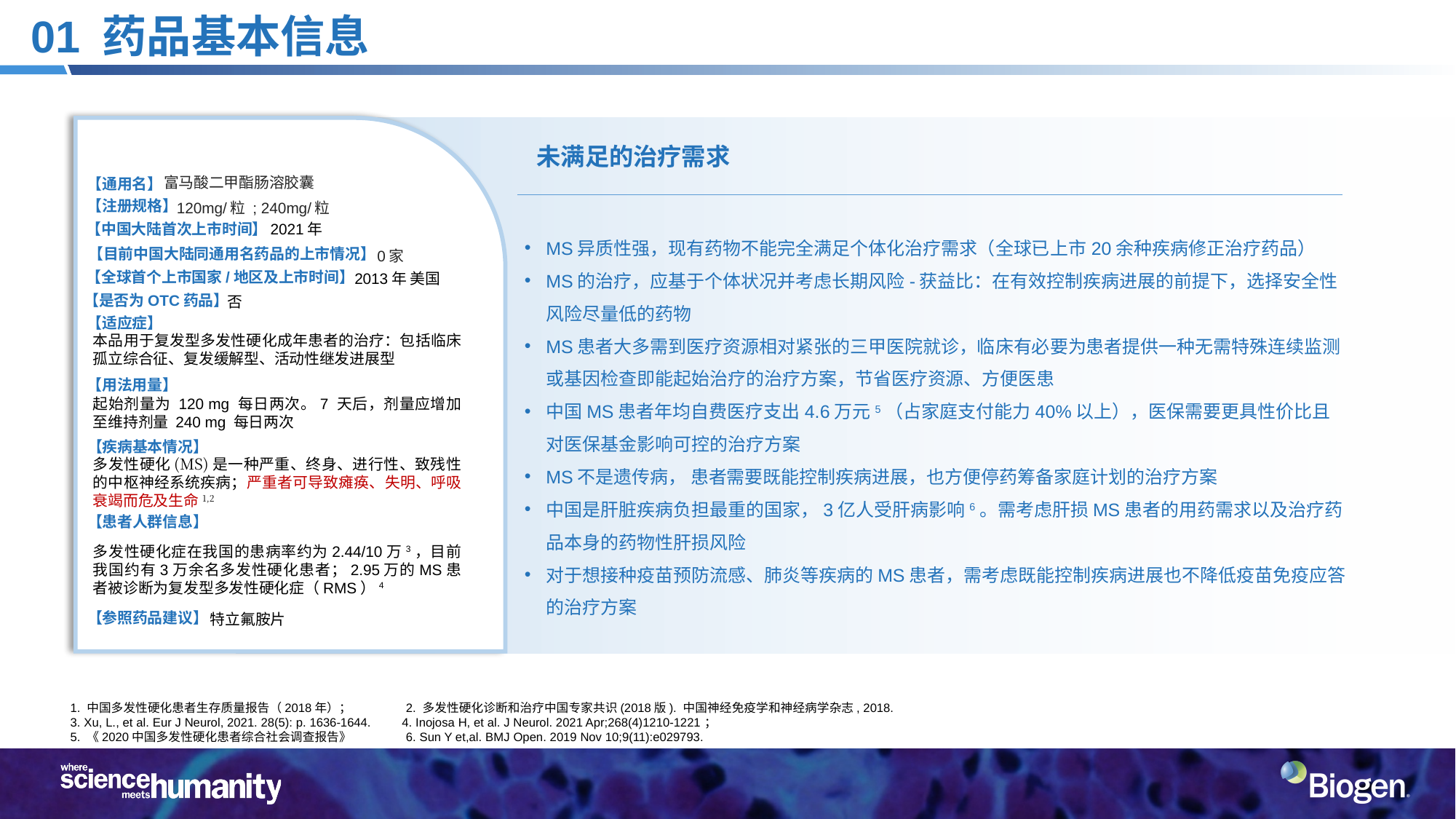

# 01 药品基本信息

未满足的治疗需求
富马酸二甲酯肠溶胶囊
【通用名】
120mg/粒 ; 240mg/粒
【注册规格】
【中国大陆首次上市时间】
2021年
0家
【目前中国大陆同通用名药品的上市情况】
2013年 美国
【全球首个上市国家/地区及上市时间】
否
【是否为OTC药品】
【适应症】
本品用于复发型多发性硬化成年患者的治疗：包括临床孤立综合征、复发缓解型、活动性继发进展型
【用法用量】
起始剂量为 120 mg 每日两次。7 天后，剂量应增加至维持剂量 240 mg 每日两次
【疾病基本情况】
多发性硬化(MS)是一种严重、终身、进行性、致残性的中枢神经系统疾病；严重者可导致瘫痪、失明、呼吸衰竭而危及生命1,2
【患者人群信息】
多发性硬化症在我国的患病率约为2.44/10万3，目前我国约有3万余名多发性硬化患者；2.95万的MS患者被诊断为复发型多发性硬化症（RMS）4
特立氟胺片
【参照药品建议】
MS异质性强，现有药物不能完全满足个体化治疗需求（全球已上市20余种疾病修正治疗药品）
MS的治疗，应基于个体状况并考虑长期风险-获益比：在有效控制疾病进展的前提下，选择安全性风险尽量低的药物
MS患者大多需到医疗资源相对紧张的三甲医院就诊，临床有必要为患者提供一种无需特殊连续监测或基因检查即能起始治疗的治疗方案，节省医疗资源、方便医患
中国MS患者年均自费医疗支出4.6万元5（占家庭支付能力40%以上），医保需要更具性价比且对医保基金影响可控的治疗方案
MS不是遗传病， 患者需要既能控制疾病进展，也方便停药筹备家庭计划的治疗方案
中国是肝脏疾病负担最重的国家，3亿人受肝病影响6。需考虑肝损MS患者的用药需求以及治疗药品本身的药物性肝损风险
对于想接种疫苗预防流感、肺炎等疾病的MS患者，需考虑既能控制疾病进展也不降低疫苗免疫应答的治疗方案
1. 中国多发性硬化患者生存质量报告（2018年）；                   2. 多发性硬化诊断和治疗中国专家共识(2018版). 中国神经免疫学和神经病学杂志, 2018.
3. Xu, L., et al. Eur J Neurol, 2021. 28(5): p. 1636-1644.         4. Inojosa H, et al. J Neurol. 2021 Apr;268(4)1210-1221；
5. 《2020中国多发性硬化患者综合社会调查报告》                   6. Sun Y et,al. BMJ Open. 2019 Nov 10;9(11):e029793.